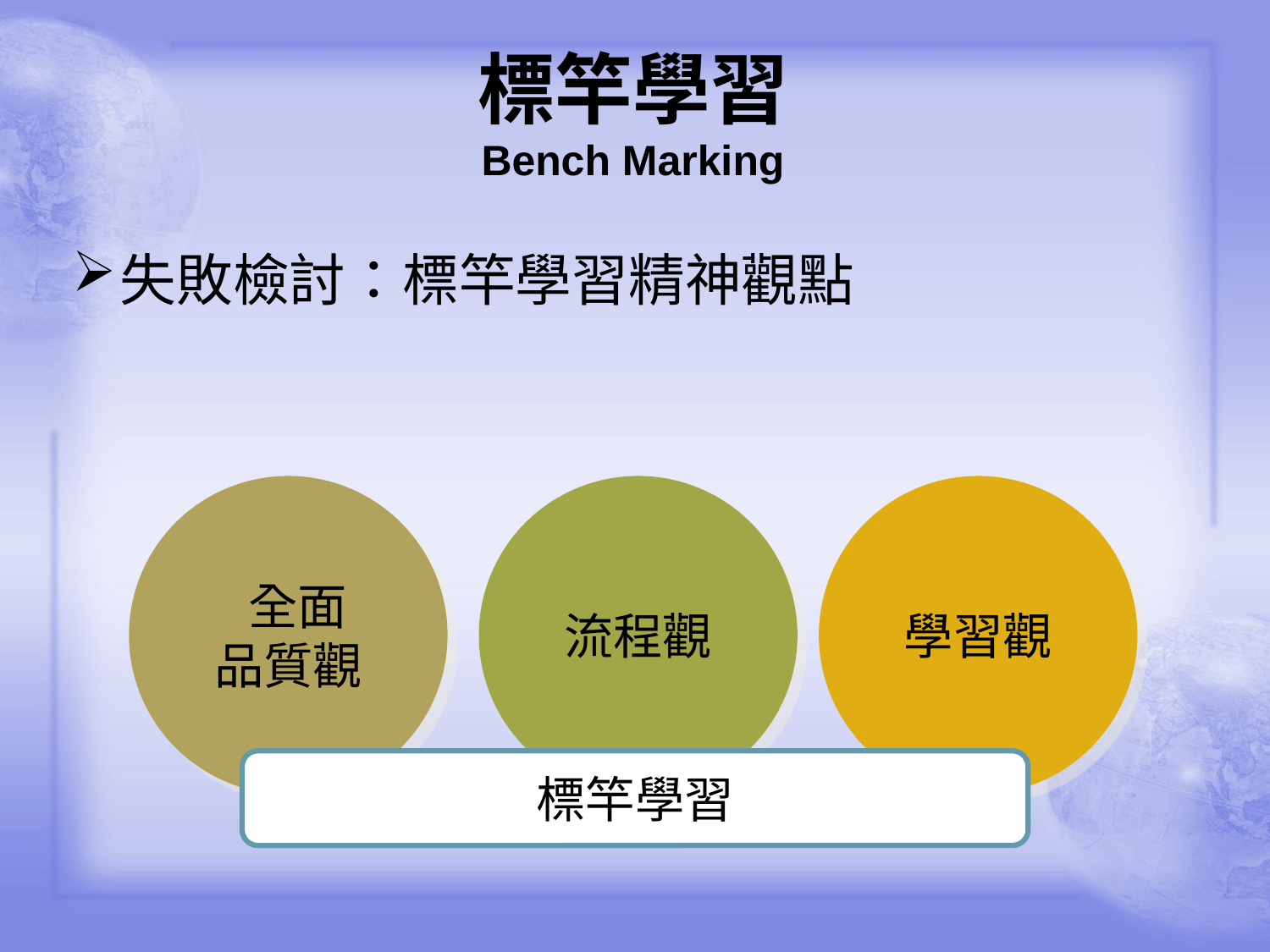

標竿學習
Bench Marking
失敗檢討：標竿學習精神觀點
  全面
品質觀
流程觀
學習觀
標竿學習